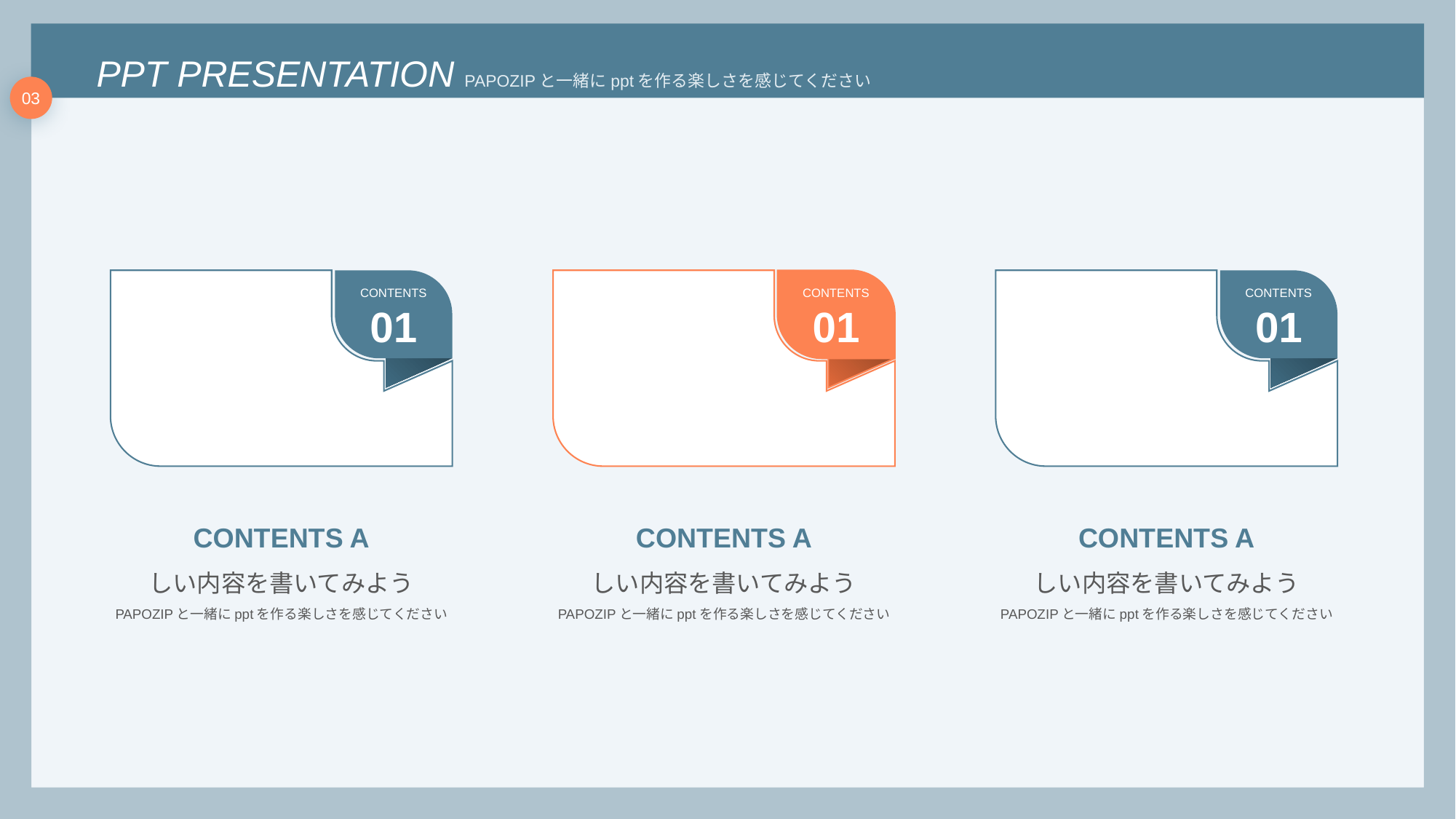

PPT PRESENTATION PAPOZIPと一緒にpptを作る楽しさを感じてください
03

CONTENTS
01

CONTENTS
01

CONTENTS
01

CONTENTS A
しい内容を書いてみよう
PAPOZIPと一緒にpptを作る楽しさを感じてください
CONTENTS A
しい内容を書いてみよう
PAPOZIPと一緒にpptを作る楽しさを感じてください
CONTENTS A
しい内容を書いてみよう
PAPOZIPと一緒にpptを作る楽しさを感じてください